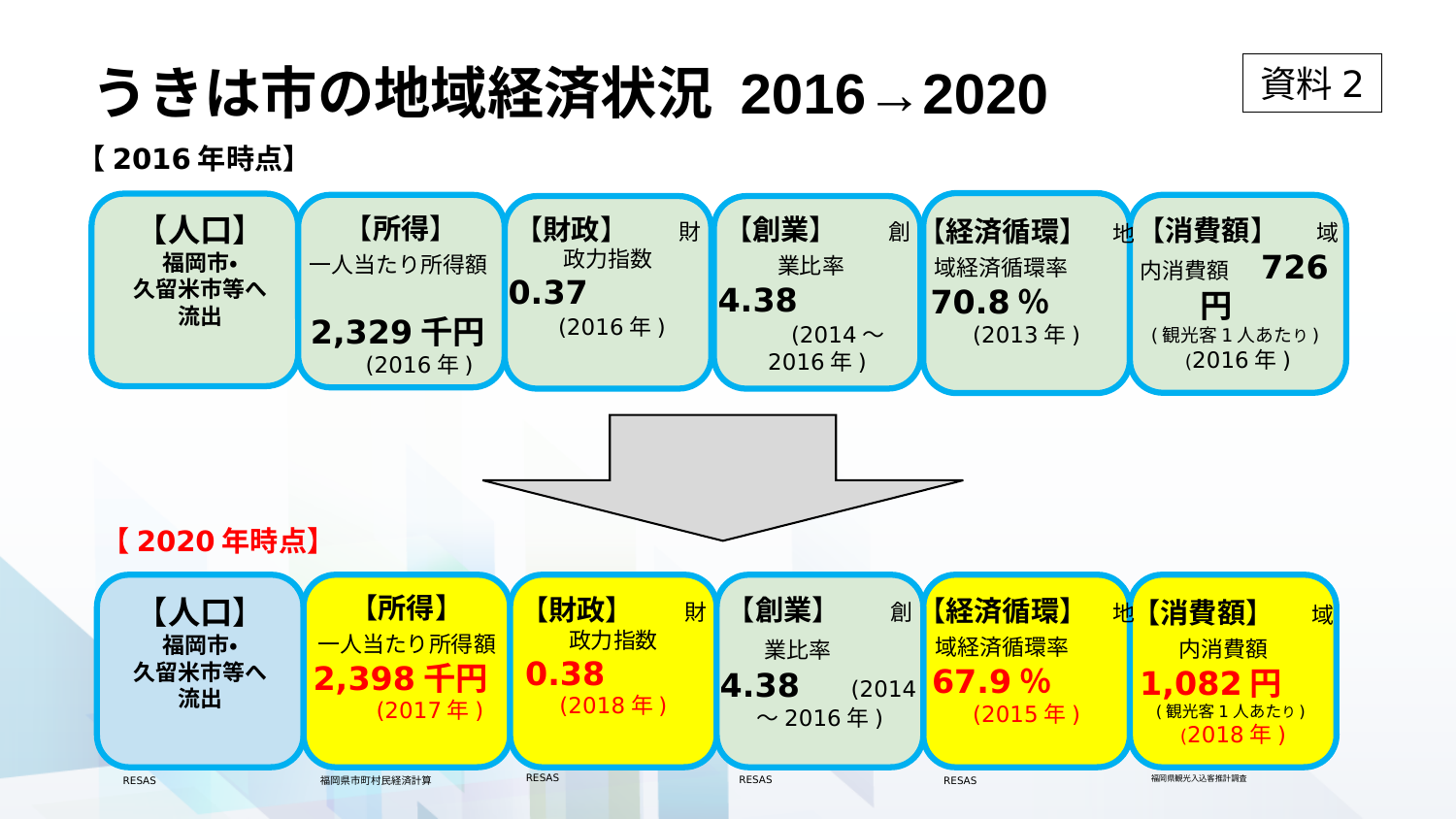

うきは市の地域経済状況 2016→2020
資料2
【2016年時点】

【人口】
福岡市・
久留米市等へ流出
【所得】
一人当たり所得額
2,329千円        (2016年)
【財政】        財政力指数
0.37                (2016年)
【創業】        創業比率
4.38                    (2014～2016年)
【消費額】      域内消費額    726円
(観光客1人あたり)  (2016年)
【経済循環】    地域経済循環率         70.8％            (2013年)

【2020年時点】

【所得】
一人当たり所得額 2,398千円           (2017年)
【人口】
福岡市・
久留米市等へ流出
【財政】        財政力指数
0.38            (2018年)
【創業】        創業比率        4.38      (2014～2016年)
【経済循環】    地域経済循環率         67.9％            (2015年)
【消費額】      域内消費額    1,082円
(観光客1人あたり)  (2018年)
RESAS
RESAS
福岡県観光入込客推計調査
RESAS
福岡県市町村民経済計算
RESAS